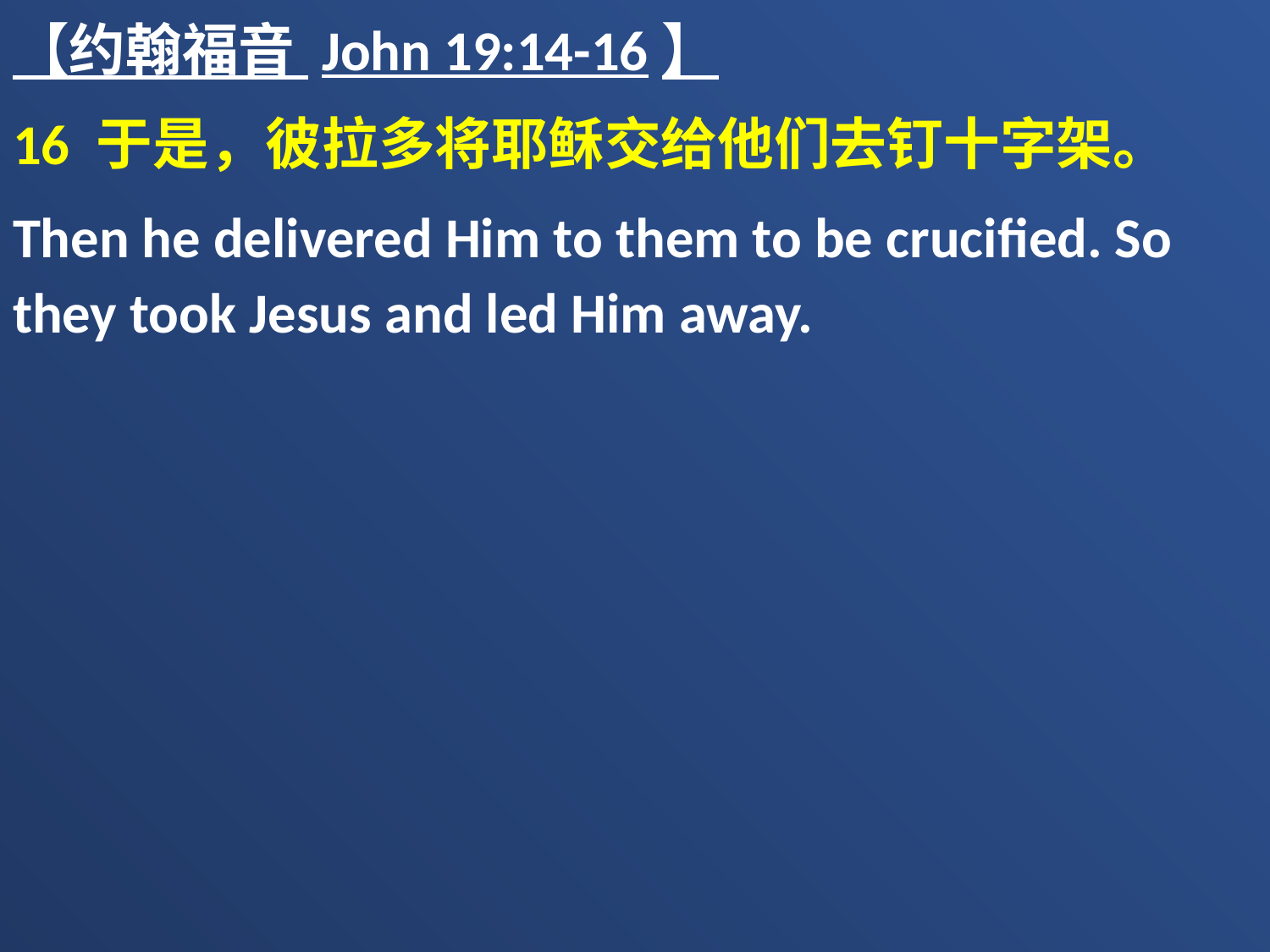

【约翰福音 John 19:14-16】
16 于是，彼拉多将耶稣交给他们去钉十字架。
Then he delivered Him to them to be crucified. So they took Jesus and led Him away.